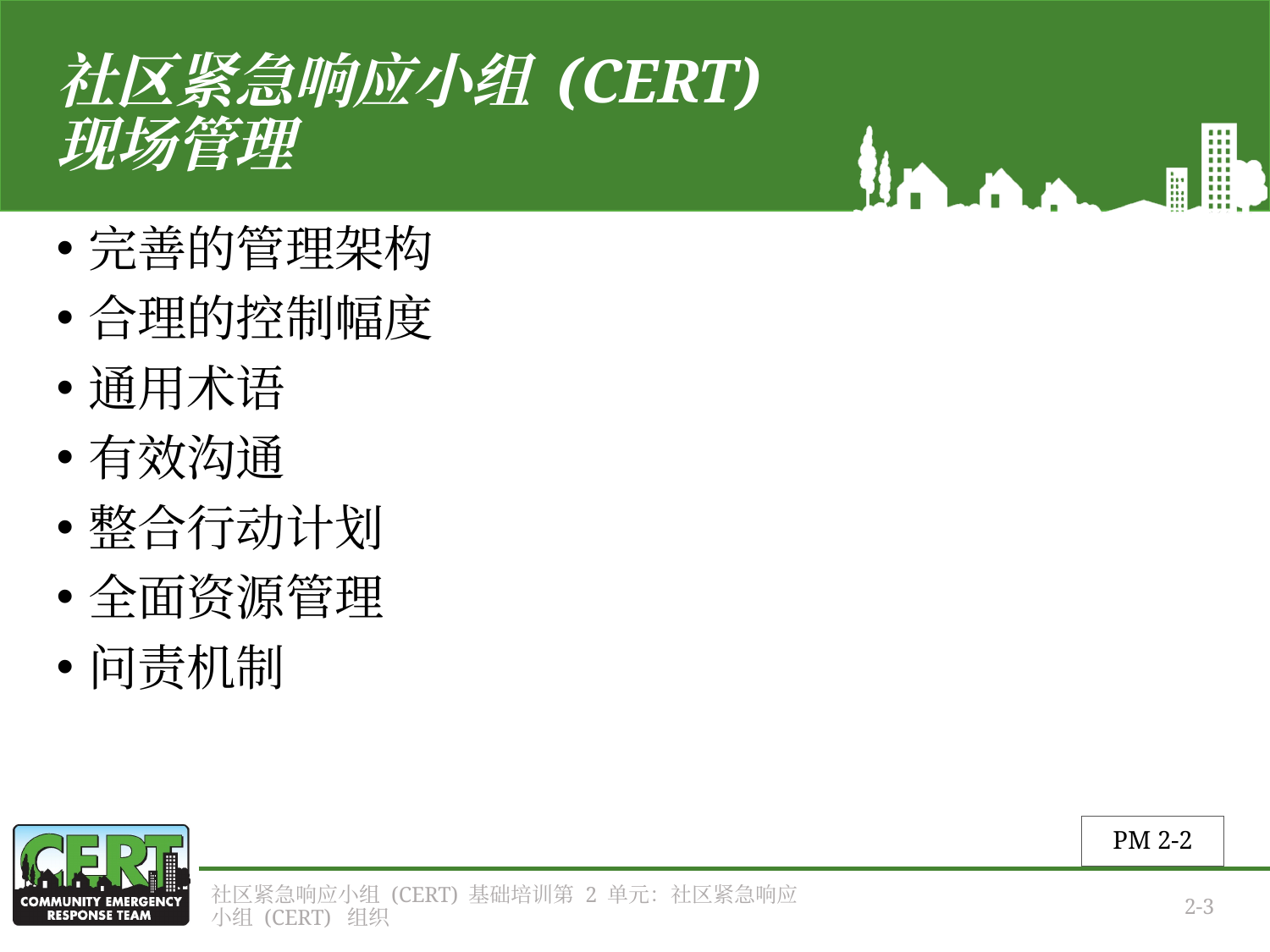

# 社区紧急响应小组 (CERT) 现场管理
完善的管理架构
合理的控制幅度
通用术语
有效沟通
整合行动计划
全面资源管理
问责机制
PM 2-2
社区紧急响应小组 (CERT) 基础培训第 2 单元：社区紧急响应小组 (CERT)  组织
2-3